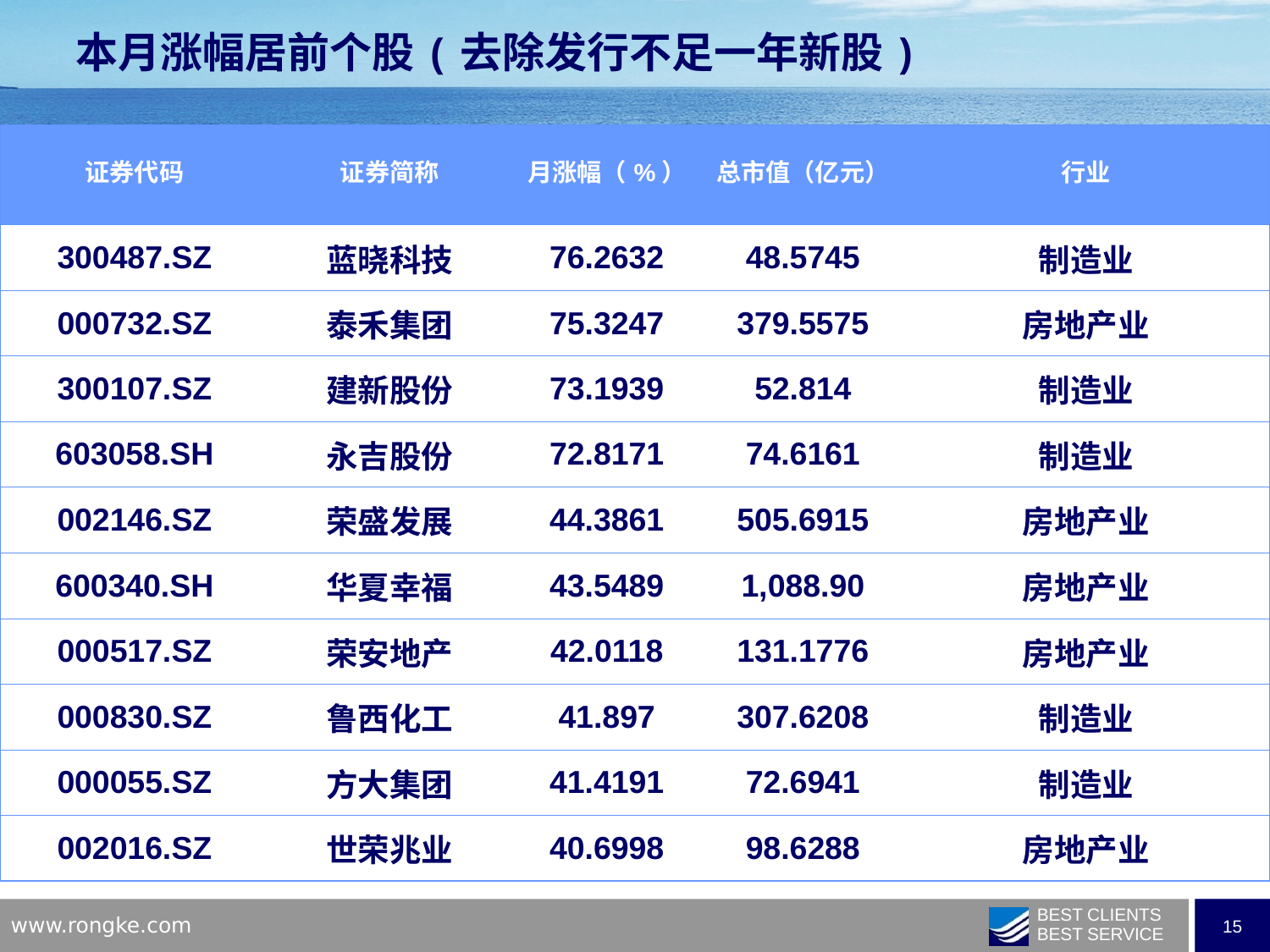

本月涨幅居前个股(去除发行不足一年新股)
| 证券代码 | 证券简称 | 月涨幅（%） | 总市值（亿元） | 行业 |
| --- | --- | --- | --- | --- |
| 300487.SZ | 蓝晓科技 | 76.2632 | 48.5745 | 制造业 |
| 000732.SZ | 泰禾集团 | 75.3247 | 379.5575 | 房地产业 |
| 300107.SZ | 建新股份 | 73.1939 | 52.814 | 制造业 |
| 603058.SH | 永吉股份 | 72.8171 | 74.6161 | 制造业 |
| 002146.SZ | 荣盛发展 | 44.3861 | 505.6915 | 房地产业 |
| 600340.SH | 华夏幸福 | 43.5489 | 1,088.90 | 房地产业 |
| 000517.SZ | 荣安地产 | 42.0118 | 131.1776 | 房地产业 |
| 000830.SZ | 鲁西化工 | 41.897 | 307.6208 | 制造业 |
| 000055.SZ | 方大集团 | 41.4191 | 72.6941 | 制造业 |
| 002016.SZ | 世荣兆业 | 40.6998 | 98.6288 | 房地产业 |
|  |  |  |  |  |